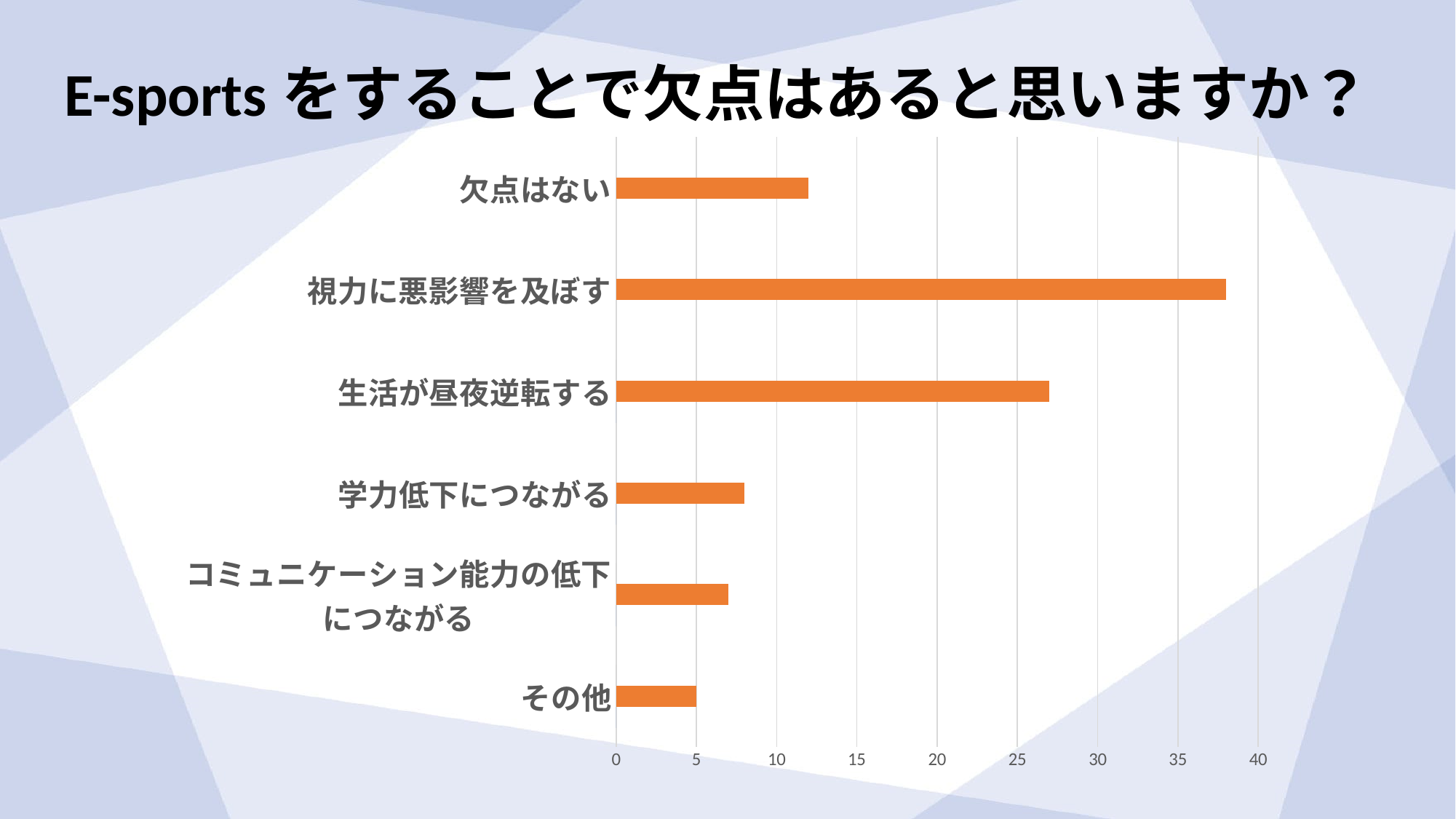

E-sportsをすることで欠点はあると思いますか？

### Chart

| Category | 列1 | 系列 2 | 系列 3 |
|---|---|---|---|
| その他 | 0.0 | 5.0 | 0.0 |
| コミュニケーション能力の低下につながる | 0.0 | 7.0 | 0.0 |
| 学力低下につながる | 0.0 | 8.0 | None |
| 生活が昼夜逆転する | 0.0 | 27.0 | 0.0 |
| 視力に悪影響を及ぼす | None | 38.0 | None |
| 欠点はない | None | 12.0 | None |